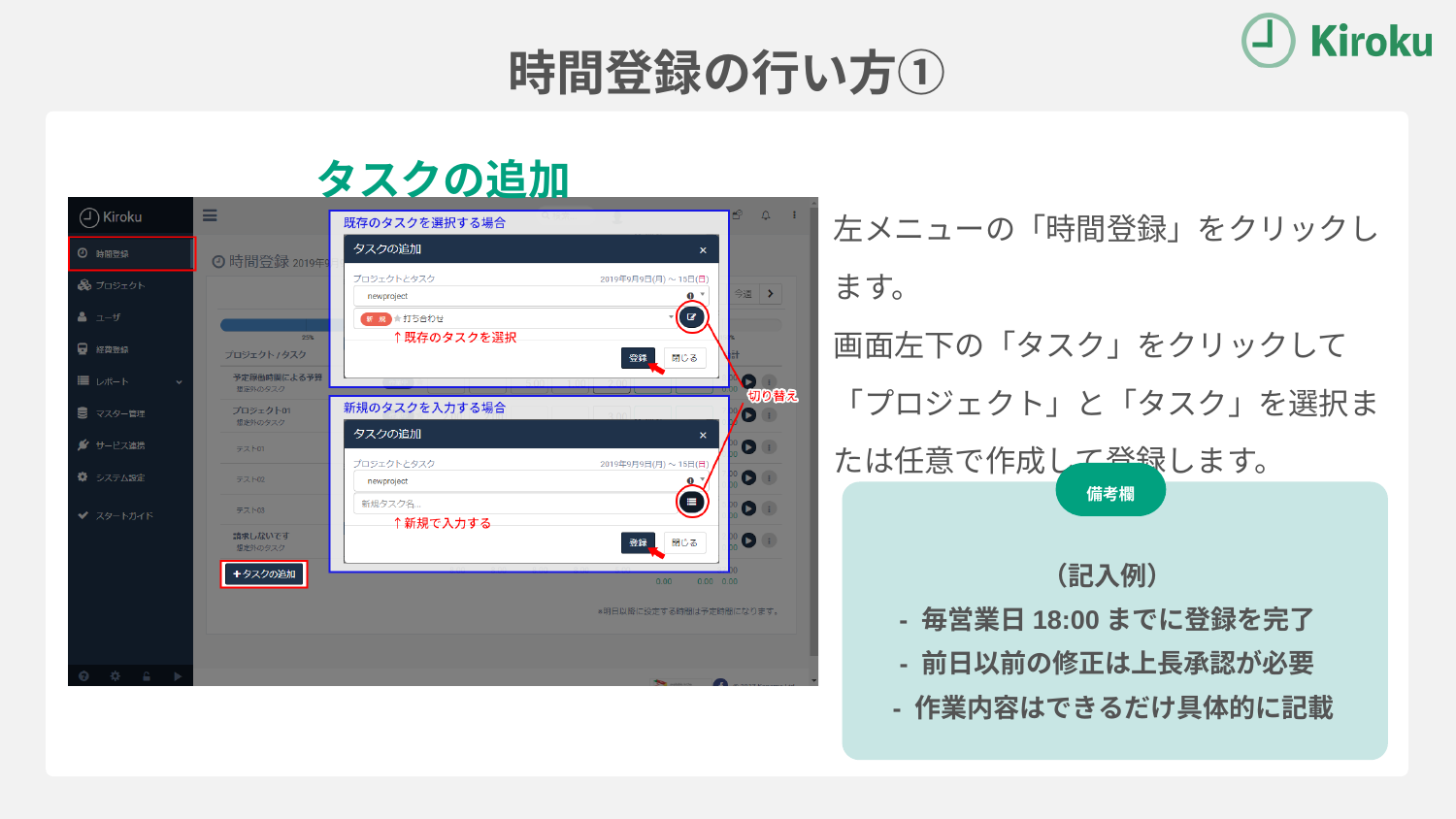

時間登録の行い方①

タスクの追加
左メニューの「時間登録」をクリックします。
画面左下の「タスク」をクリックして「プロジェクト」と「タスク」を選択または任意で作成して登録します。

備考欄

（記入例）
- 毎営業日18:00までに登録を完了
- 前日以前の修正は上長承認が必要
- 作業内容はできるだけ具体的に記載